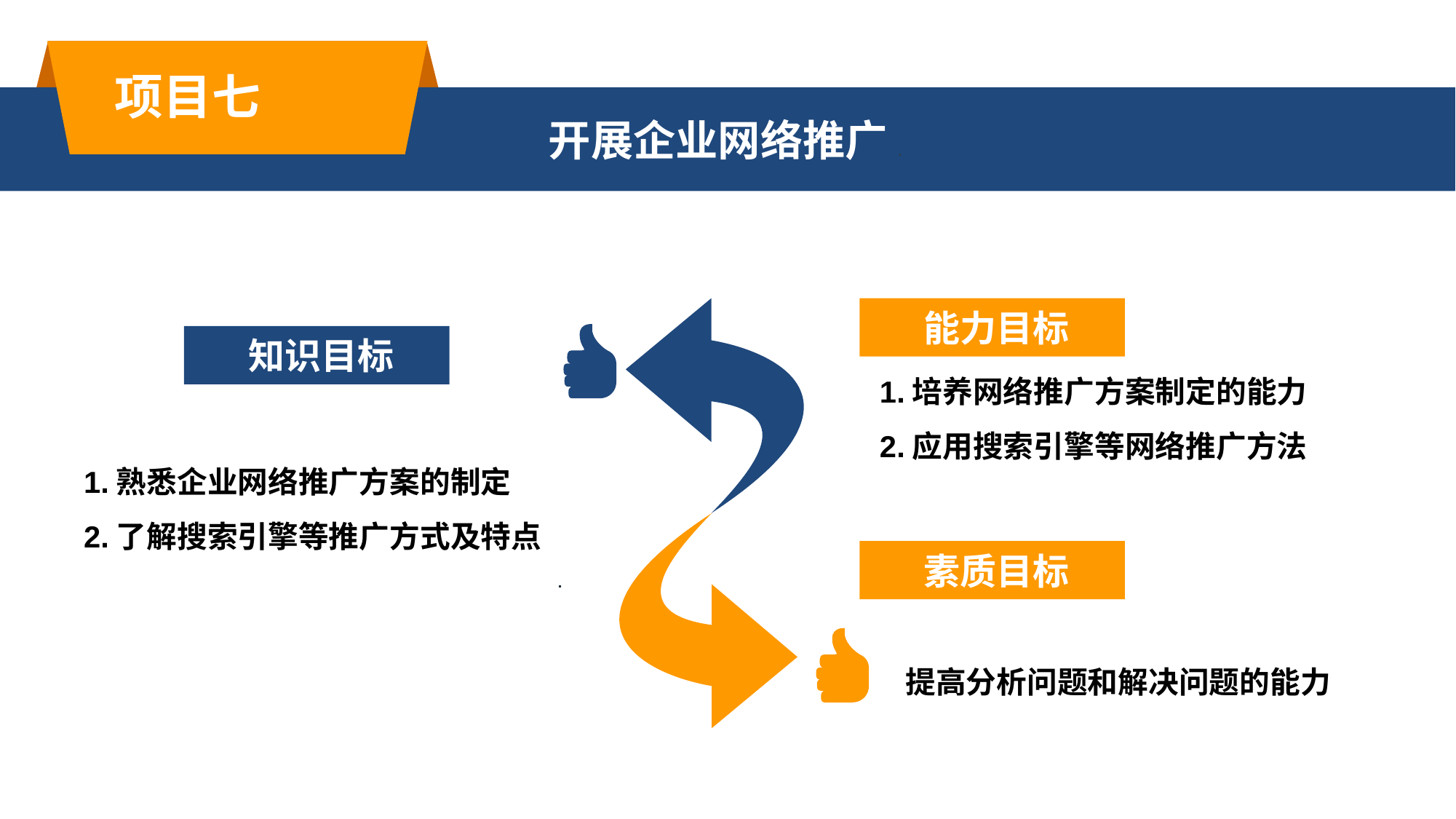

项目七
开展企业网络推广.

     能力目标

     知识目标
1.培养网络推广方案制定的能力
2.应用搜索引擎等网络推广方法
1.熟悉企业网络推广方案的制定
2.了解搜索引擎等推广方式及特点
.

     素质目标

提高分析问题和解决问题的能力